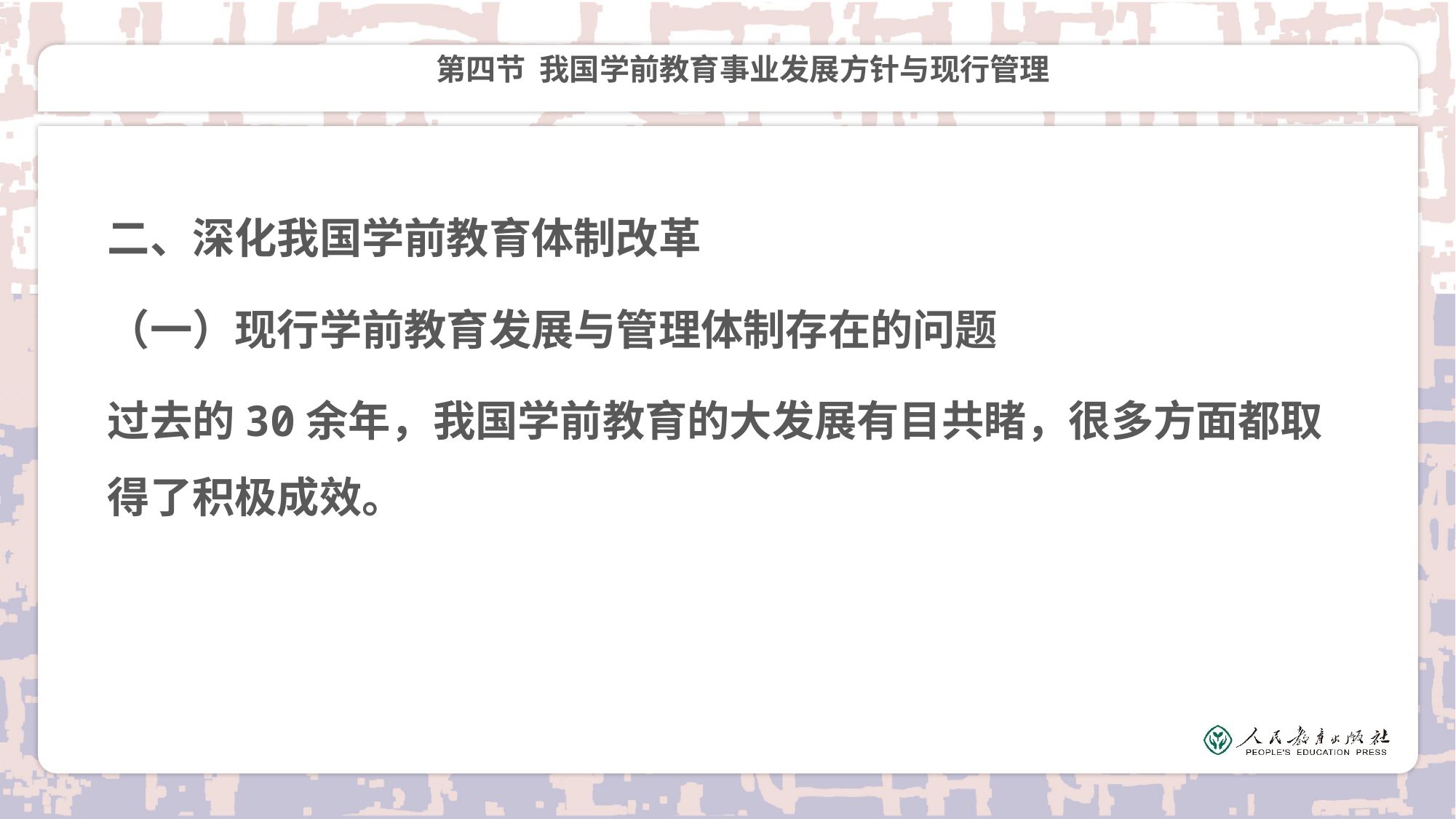

# 第四节  我国学前教育事业发展方针与现行管理
二、深化我国学前教育体制改革
（一）现行学前教育发展与管理体制存在的问题
过去的30余年，我国学前教育的大发展有目共睹，很多方面都取得了积极成效。